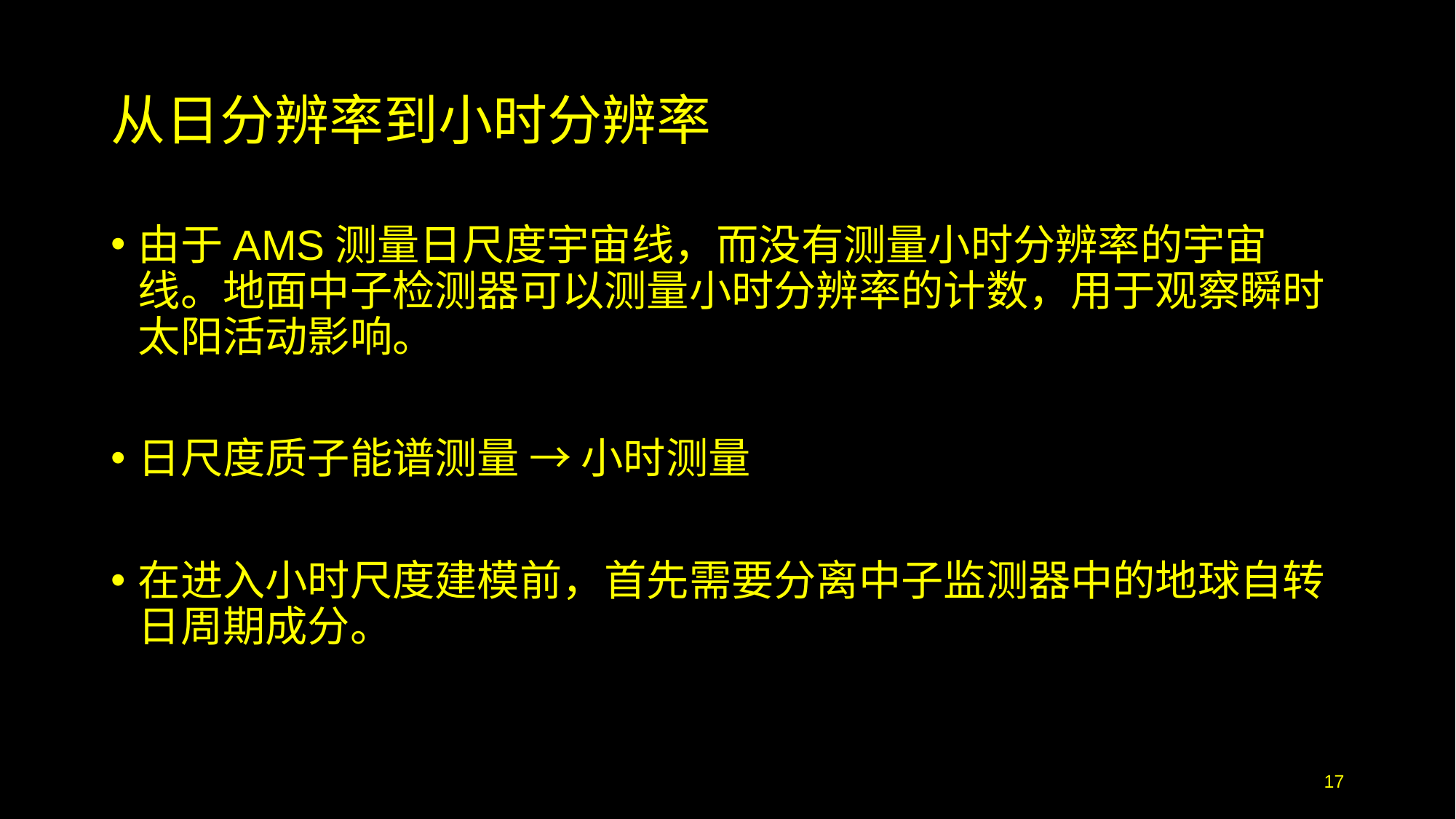

# 从日分辨率到小时分辨率
由于AMS测量日尺度宇宙线，而没有测量小时分辨率的宇宙线。地面中子检测器可以测量小时分辨率的计数，用于观察瞬时太阳活动影响。

日尺度质子能谱测量 → 小时测量

在进入小时尺度建模前，首先需要分离中子监测器中的地球自转日周期成分。
17